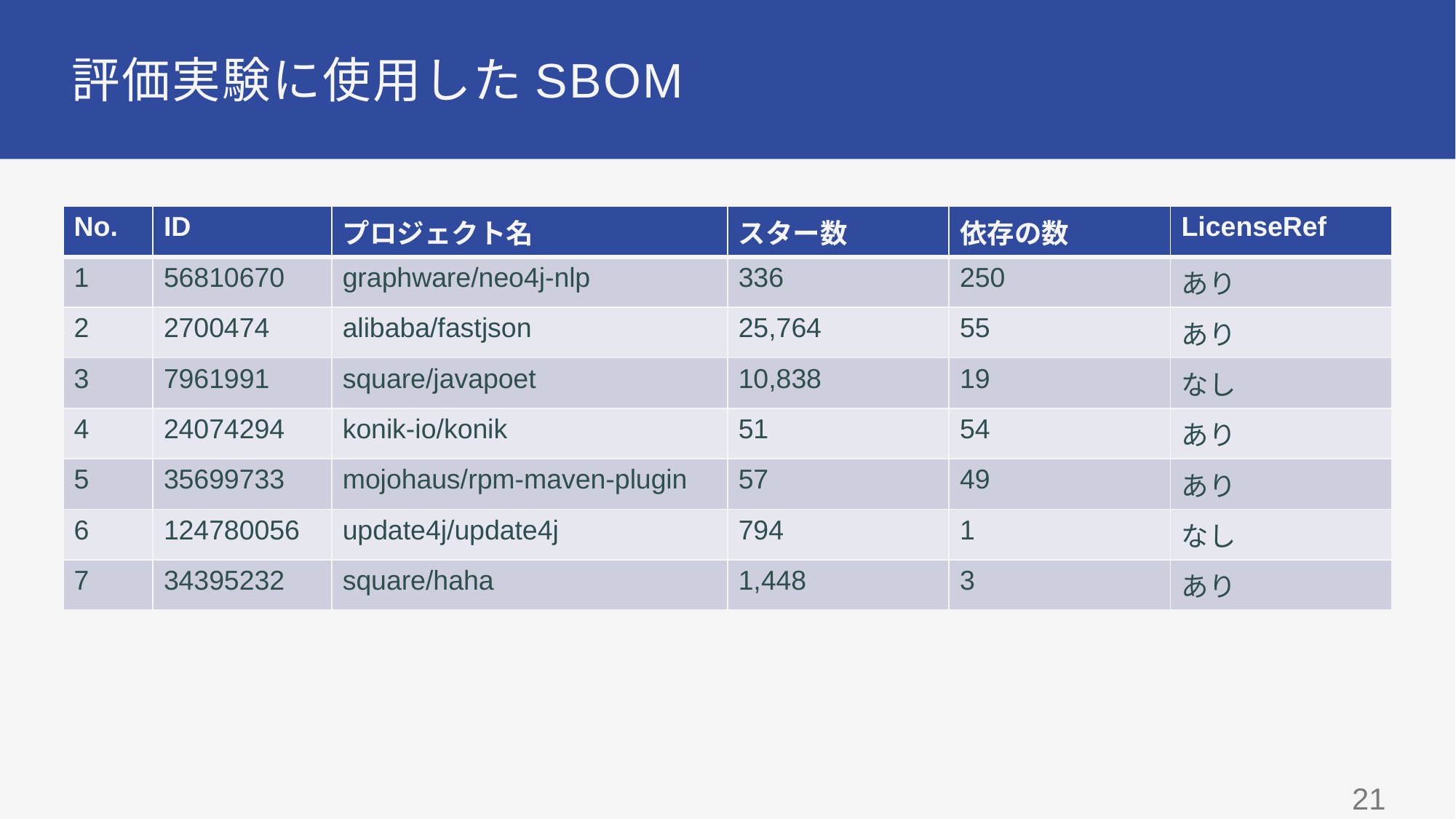

# 評価実験に使用したSBOM
| No. | ID | プロジェクト名 | スター数 | 依存の数 | LicenseRef |
| --- | --- | --- | --- | --- | --- |
| 1 | 56810670 | graphware/neo4j-nlp | 336 | 250 | あり |
| 2 | 2700474 | alibaba/fastjson | 25,764 | 55 | あり |
| 3 | 7961991 | square/javapoet | 10,838 | 19 | なし |
| 4 | 24074294 | konik-io/konik | 51 | 54 | あり |
| 5 | 35699733 | mojohaus/rpm-maven-plugin | 57 | 49 | あり |
| 6 | 124780056 | update4j/update4j | 794 | 1 | なし |
| 7 | 34395232 | square/haha | 1,448 | 3 | あり |
21